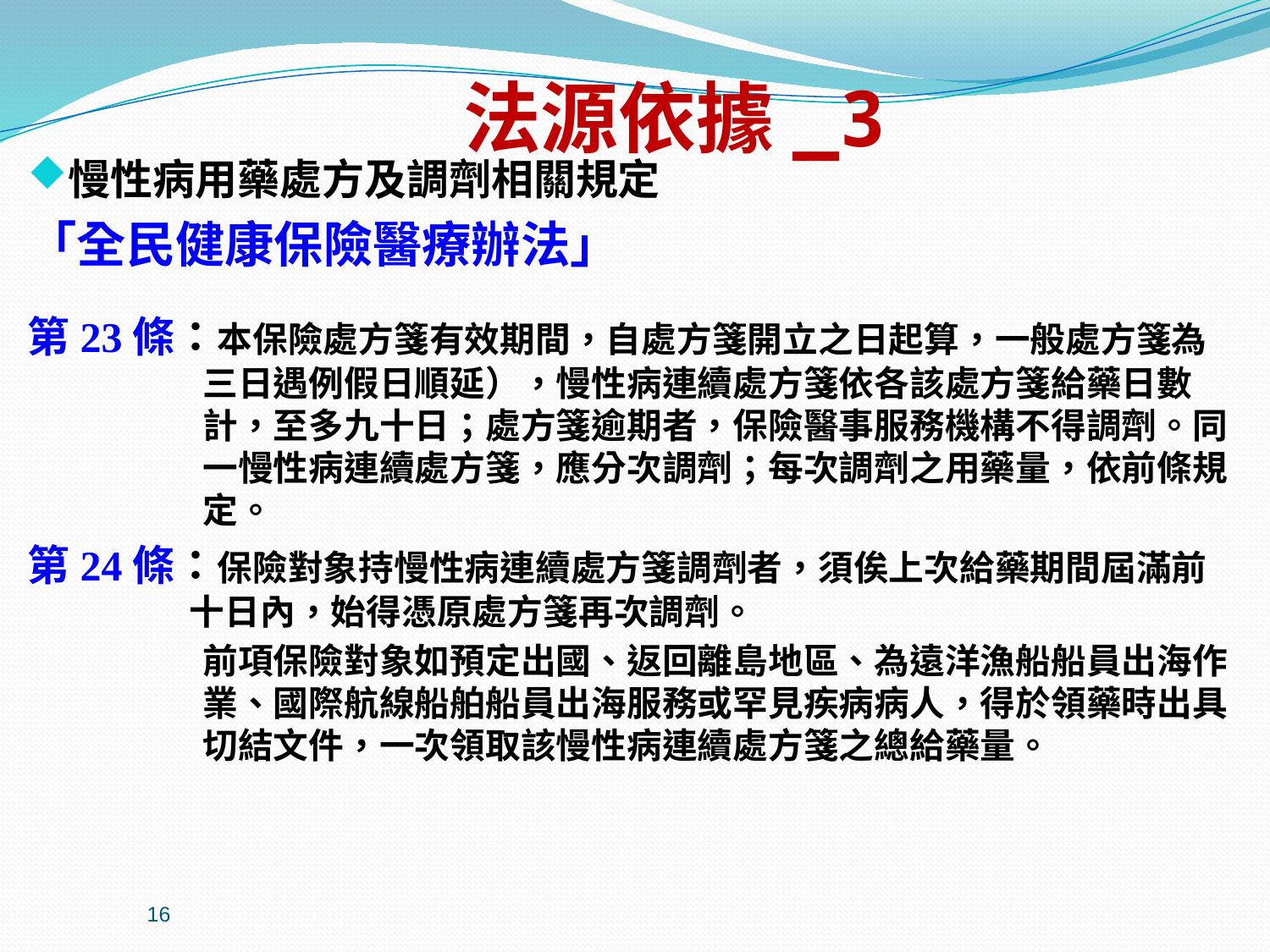

# 法源依據_3
慢性病用藥處方及調劑相關規定
「全民健康保險醫療辦法」

第23條：本保險處方箋有效期間，自處方箋開立之日起算，一般處方箋為三日遇例假日順延），慢性病連續處方箋依各該處方箋給藥日數計，至多九十日；處方箋逾期者，保險醫事服務機構不得調劑。同一慢性病連續處方箋，應分次調劑；每次調劑之用藥量，依前條規定。
第24條：保險對象持慢性病連續處方箋調劑者，須俟上次給藥期間屆滿前十日內，始得憑原處方箋再次調劑。
前項保險對象如預定出國、返回離島地區、為遠洋漁船船員出海作業、國際航線船舶船員出海服務或罕見疾病病人，得於領藥時出具切結文件，一次領取該慢性病連續處方箋之總給藥量。

16